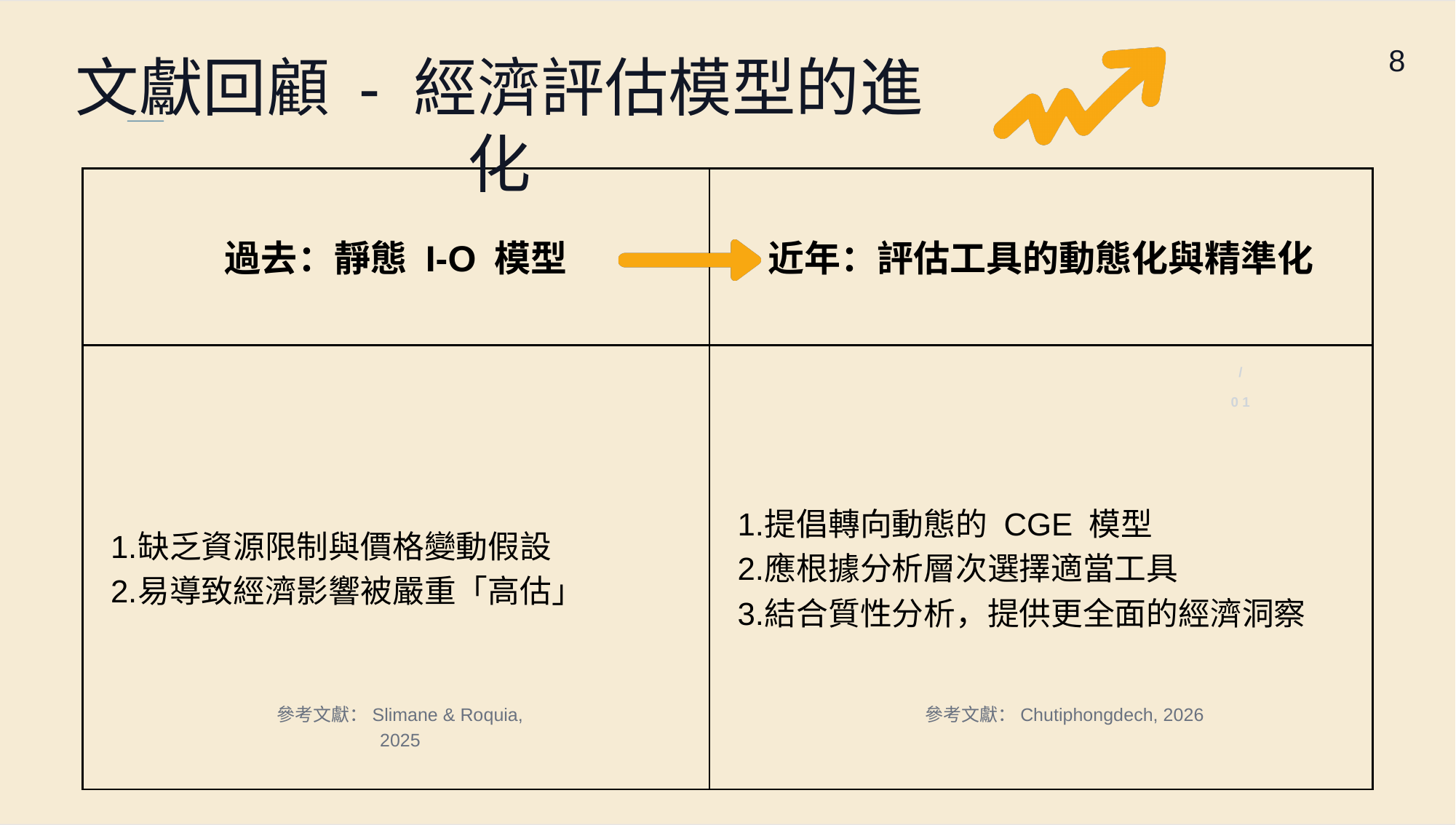

8
文獻回顧 - 經濟評估模型的進化

| 過去：靜態 I-O 模型 | 近年：評估工具的動態化與精準化 |
| --- | --- |
| 缺乏資源限制與價格變動假設 易導致經濟影響被嚴重「高估」 | 提倡轉向動態的 CGE 模型 應根據分析層次選擇適當工具 結合質性分析，提供更全面的經濟洞察 |
| 缺乏資源限制與價格變動假設 易導致經濟影響被嚴重「高估」 | 提倡轉向動態的 CGE 模型 應根據分析層次選擇適當工具 結合質性分析，提供更全面的經濟洞察 |

/
0 1
參考文獻：Slimane & Roquia, 2025
參考文獻：Chutiphongdech, 2026